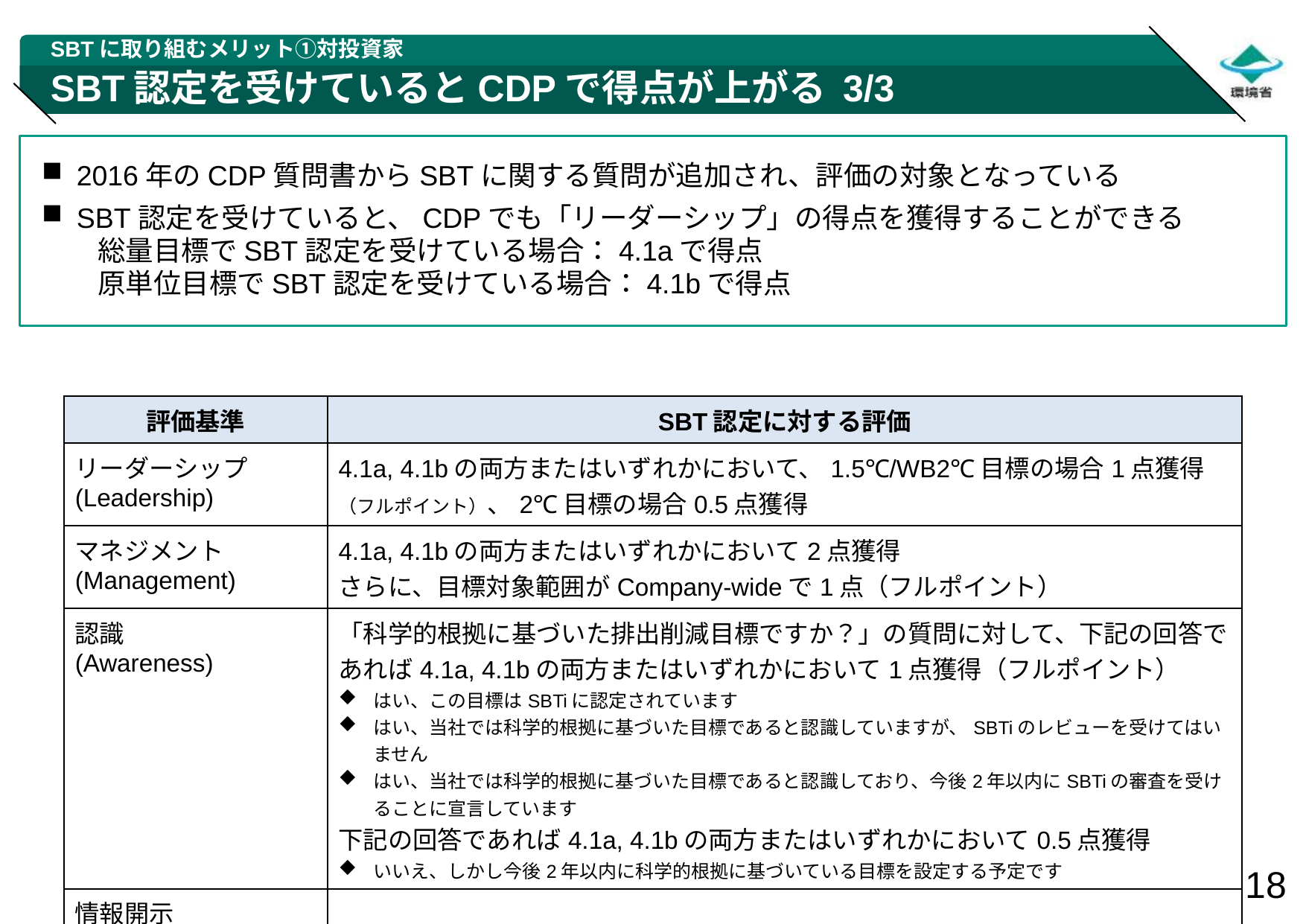

SBTに取り組むメリット①対投資家
# SBT認定を受けているとCDPで得点が上がる 3/3
2016年のCDP質問書からSBTに関する質問が追加され、評価の対象となっている
SBT認定を受けていると、CDPでも「リーダーシップ」の得点を獲得することができる
　　総量目標でSBT認定を受けている場合：4.1aで得点
　　原単位目標でSBT認定を受けている場合：4.1bで得点
| 評価基準 | SBT認定に対する評価 |
| --- | --- |
| リーダーシップ (Leadership) | 4.1a, 4.1bの両方またはいずれかにおいて、1.5℃/WB2℃目標の場合1点獲得（フルポイント）、2℃目標の場合0.5点獲得 |
| マネジメント (Management) | 4.1a, 4.1bの両方またはいずれかにおいて2点獲得 さらに、目標対象範囲がCompany-wideで1点（フルポイント） |
| 認識 (Awareness) | 「科学的根拠に基づいた排出削減目標ですか？」の質問に対して、下記の回答であれば4.1a, 4.1bの両方またはいずれかにおいて1点獲得（フルポイント） はい、この目標はSBTiに認定されています はい、当社では科学的根拠に基づいた目標であると認識していますが、SBTiのレビューを受けてはいません はい、当社では科学的根拠に基づいた目標であると認識しており、今後2年以内にSBTiの審査を受けることに宣言しています 下記の回答であれば4.1a, 4.1bの両方またはいずれかにおいて0.5点獲得 いいえ、しかし今後2年以内に科学的根拠に基づいている目標を設定する予定です |
| 情報開示 (Disclosure) | ― |